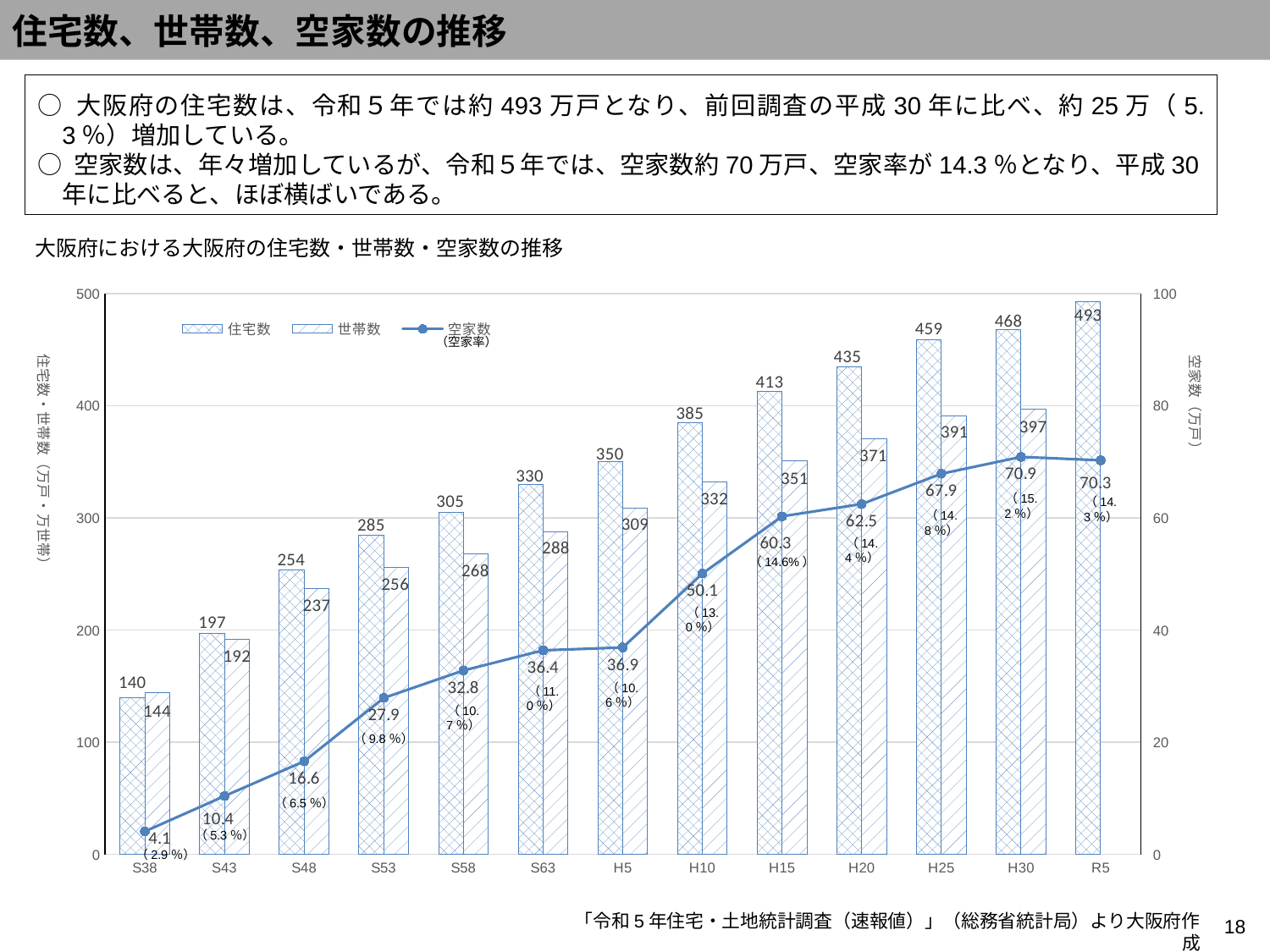

住宅数、世帯数、空家数の推移
○ 大阪府の住宅数は、令和５年では約493万戸となり、前回調査の平成30年に比べ、約25万（5.3％）増加している。
○ 空家数は、年々増加しているが、令和５年では、空家数約70万戸、空家率が14.3％となり、平成30年に比べると、ほぼ横ばいである。
大阪府における大阪府の住宅数・世帯数・空家数の推移

### Chart

| Category | 住宅数 | 世帯数 | 空家数 |
|---|---|---|---|
| S38 | 140.0 | 144.0 | 4.1 |
| S43 | 197.0 | 192.0 | 10.4 |
| S48 | 254.0 | 237.0 | 16.6 |
| S53 | 285.0 | 256.0 | 27.9 |
| S58 | 305.0 | 268.0 | 32.8 |
| S63 | 330.0 | 288.0 | 36.4 |
| H5 | 350.0 | 309.0 | 36.9 |
| H10 | 385.0 | 332.0 | 50.1 |
| H15 | 413.0 | 351.0 | 60.3 |
| H20 | 435.0 | 371.0 | 62.5 |
| H25 | 459.0 | 391.0 | 67.9 |
| H30 | 468.0 | 397.0 | 70.9 |
| R5 | 493.0 | None | 70.3 |
（空家率）
（15.2％）
（14.3％）
（14.8％）
（14.4％）
（14.6%）
（13.0％）
（10.6％）
（11.0％）
（10.7％）
（9.8％）
（6.5％）
（5.3％）
（2.9％）
「令和5年住宅・土地統計調査（速報値）」（総務省統計局）より大阪府作成
18